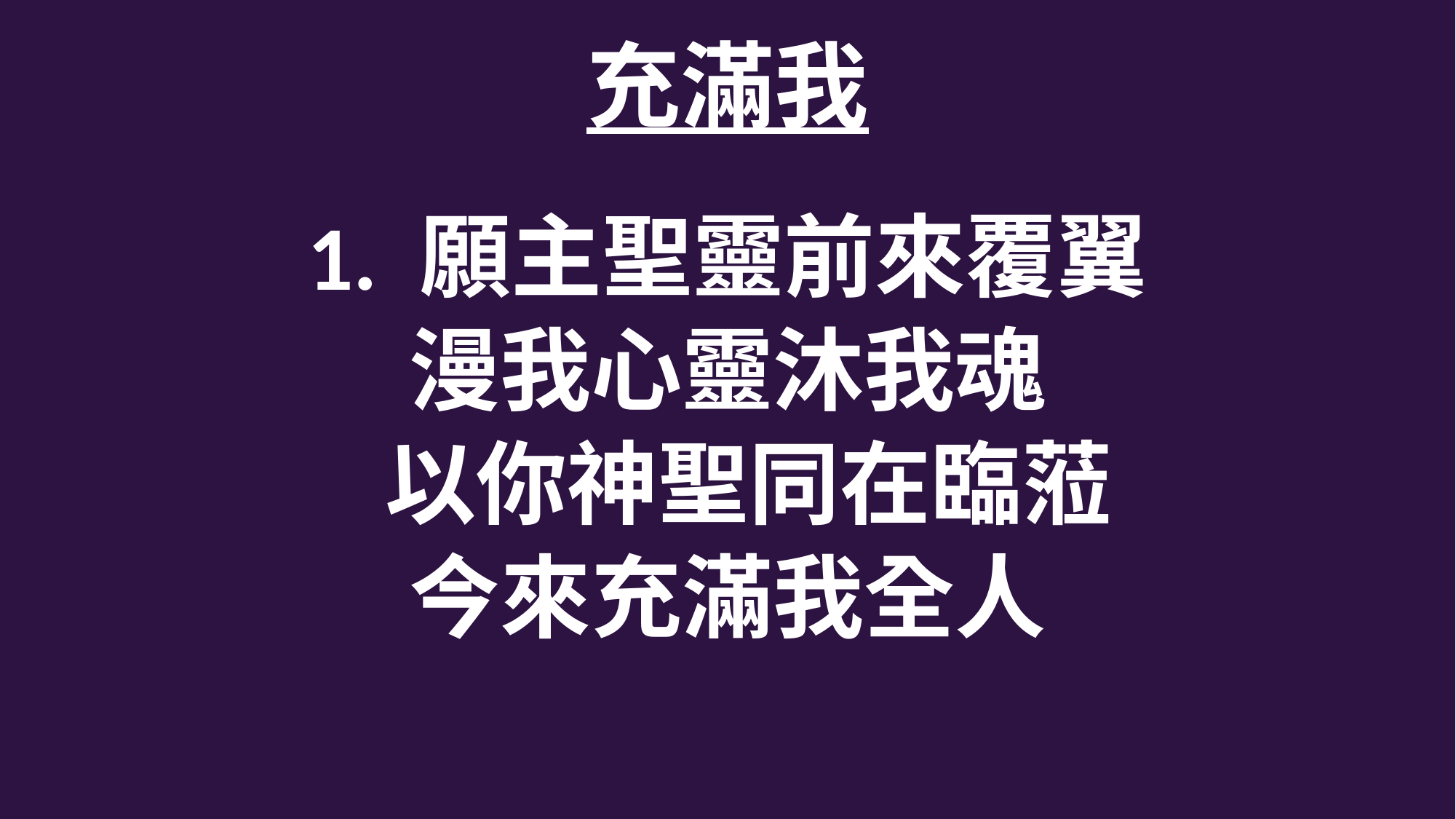

充滿我

1. 願主聖靈前來覆翼
漫我心靈沐我魂
 以你神聖同在臨蒞
今來充滿我全人